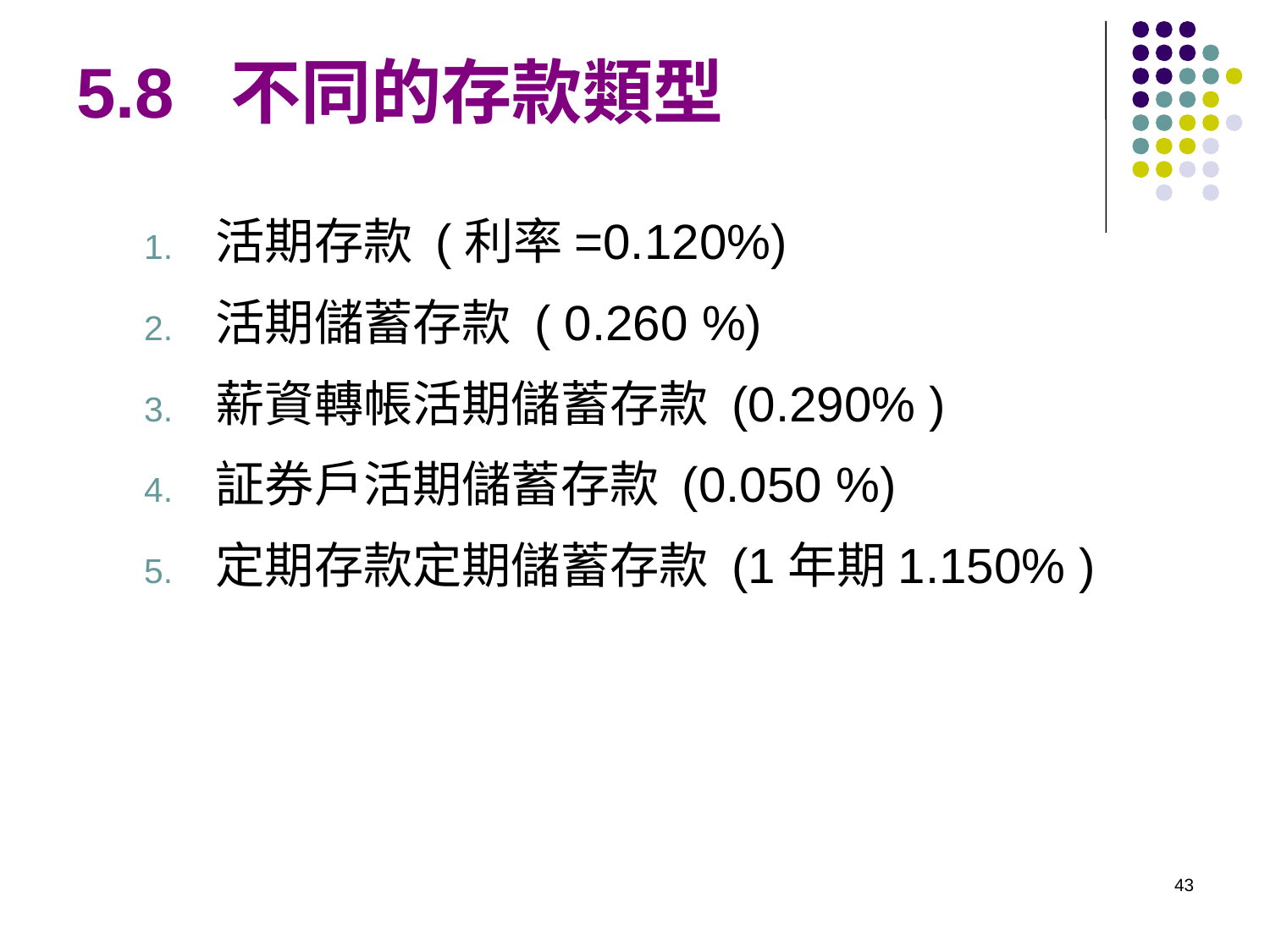

# 5.8  不同的存款類型
活期存款 (利率=0.120%)
活期儲蓄存款 ( 0.260 %)
薪資轉帳活期儲蓄存款 (0.290% )
証券戶活期儲蓄存款 (0.050 %)
定期存款定期儲蓄存款 (1年期1.150% )
43